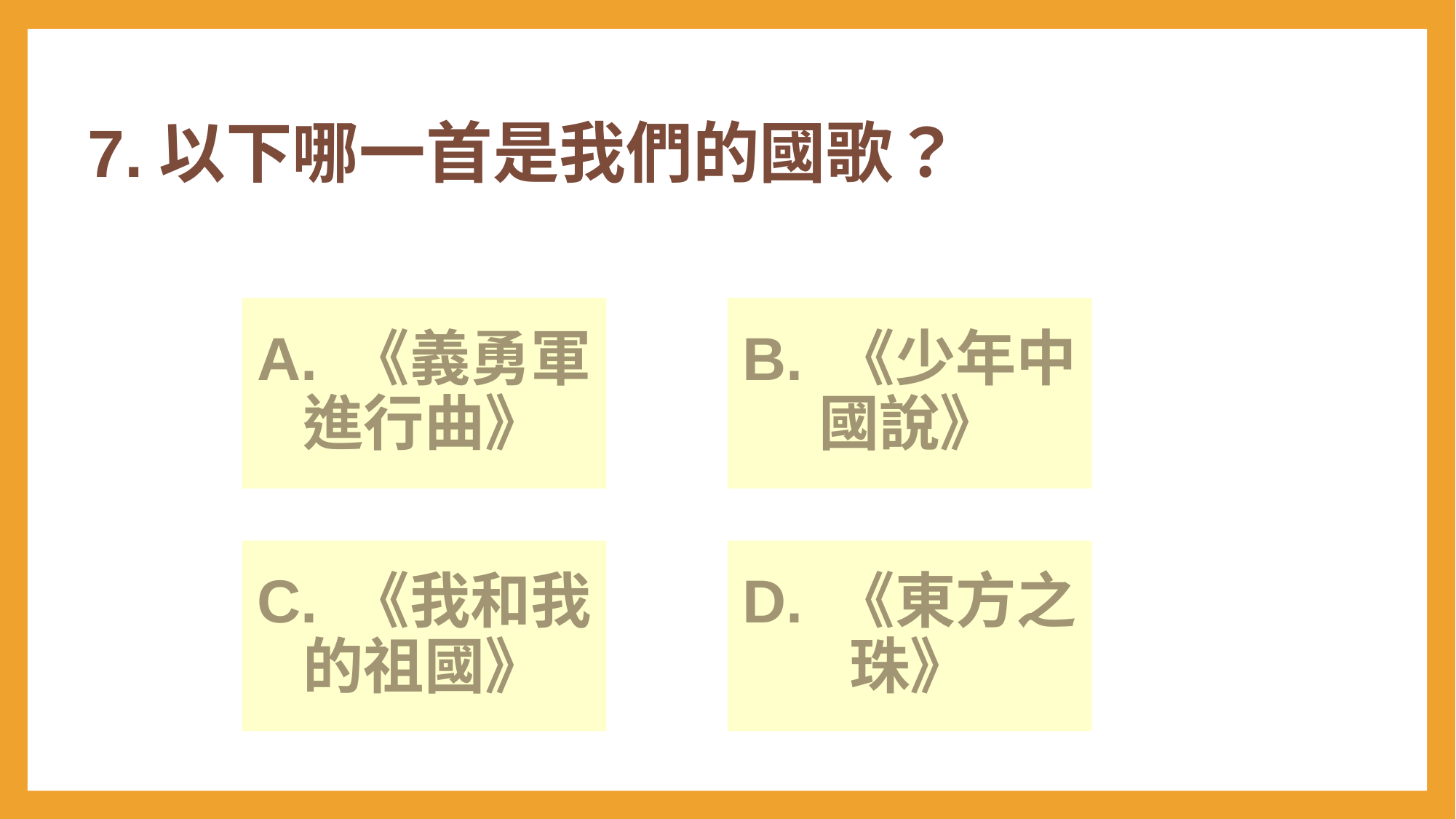

# 7.以下哪一首是我們的國歌？
B. 《少年中國說》
A. 《義勇軍進行曲》
C. 《我和我的祖國》
D. 《東方之珠》